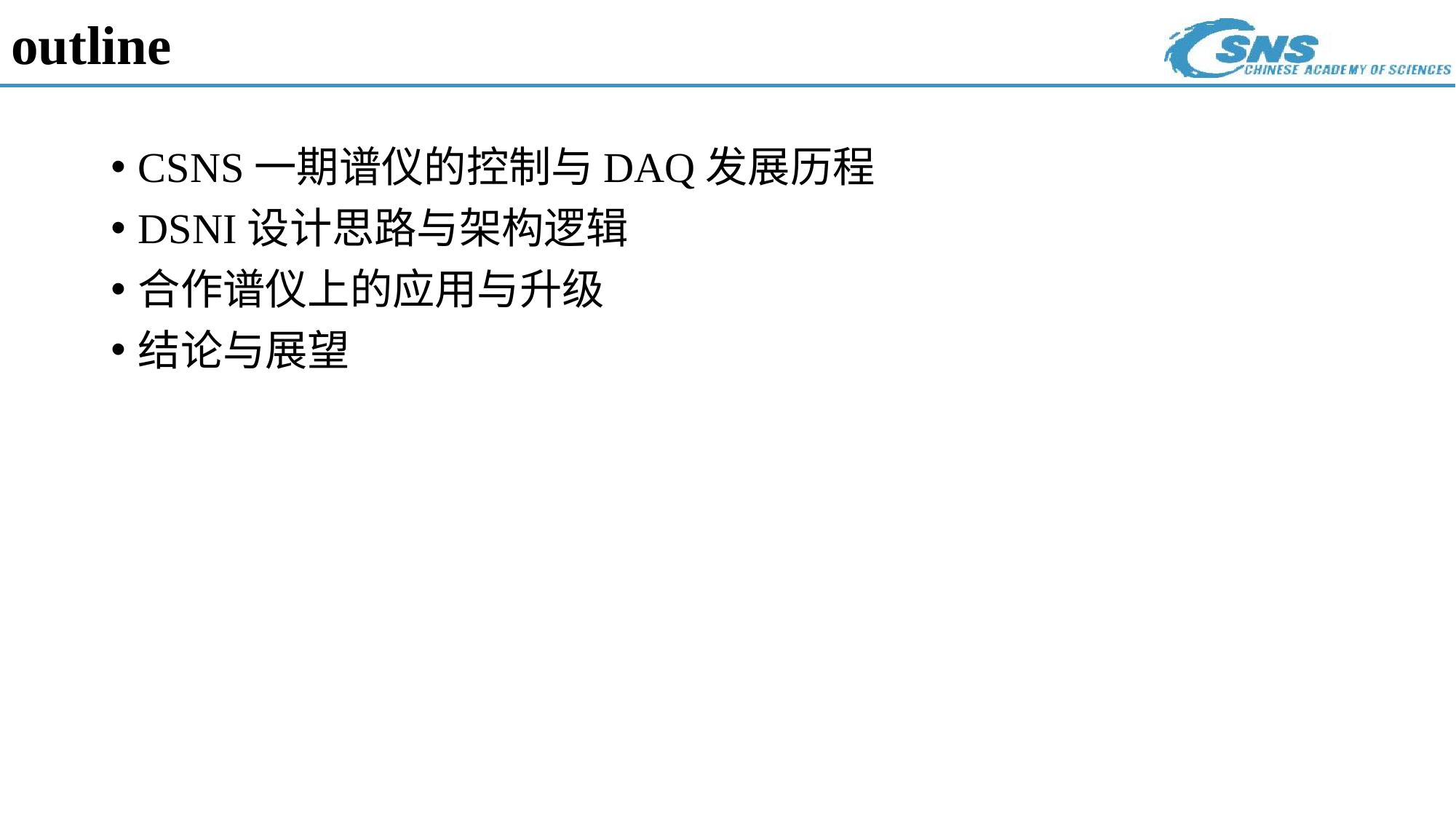

# outline
CSNS一期谱仪的控制与DAQ发展历程
DSNI设计思路与架构逻辑
合作谱仪上的应用与升级
结论与展望